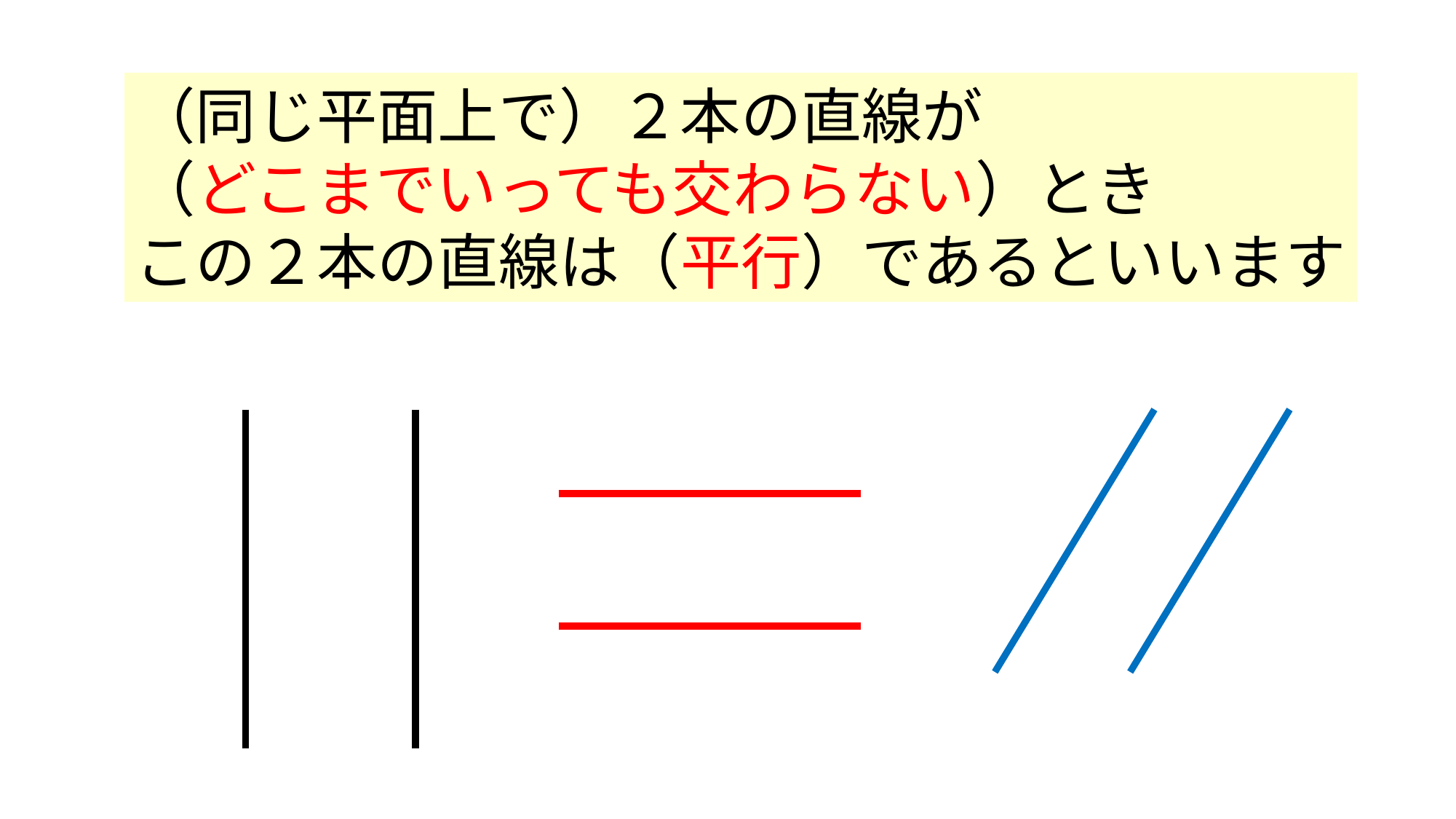

（同じ平面上で）２本の直線が
（どこまでいっても交わらない）とき
この２本の直線は（平行）であるといいます